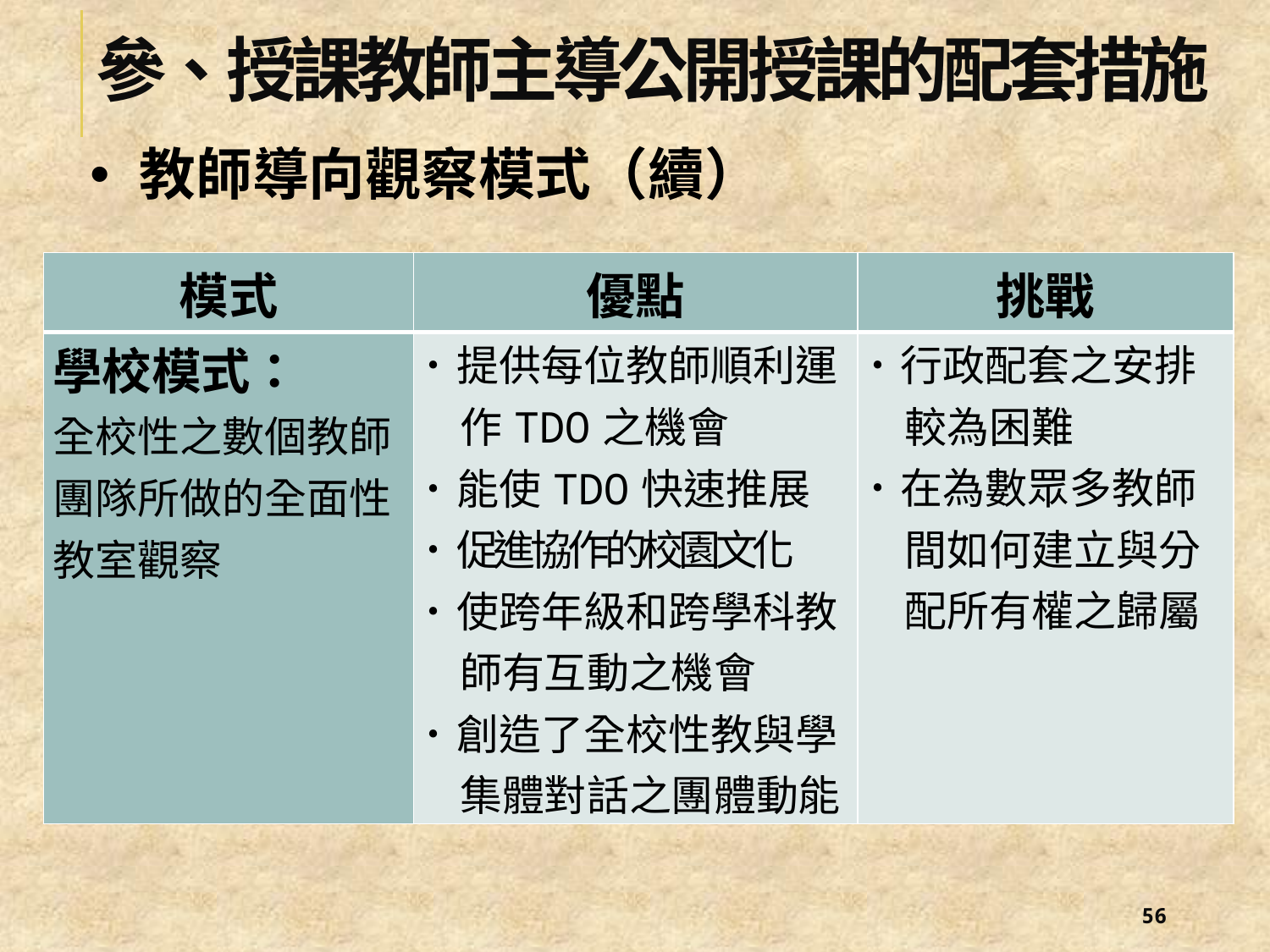

# 參、授課教師主導公開授課的配套措施
教師導向觀察模式（續）
| 模式 | 優點 | 挑戰 |
| --- | --- | --- |
| 學校模式： 全校性之數個教師團隊所做的全面性教室觀察 | ˙提供每位教師順利運作TDO之機會 ˙能使TDO快速推展 ˙促進協作的校園文化 ˙使跨年級和跨學科教師有互動之機會 ˙創造了全校性教與學集體對話之團體動能 | ˙行政配套之安排較為困難 ˙在為數眾多教師間如何建立與分配所有權之歸屬 |
56